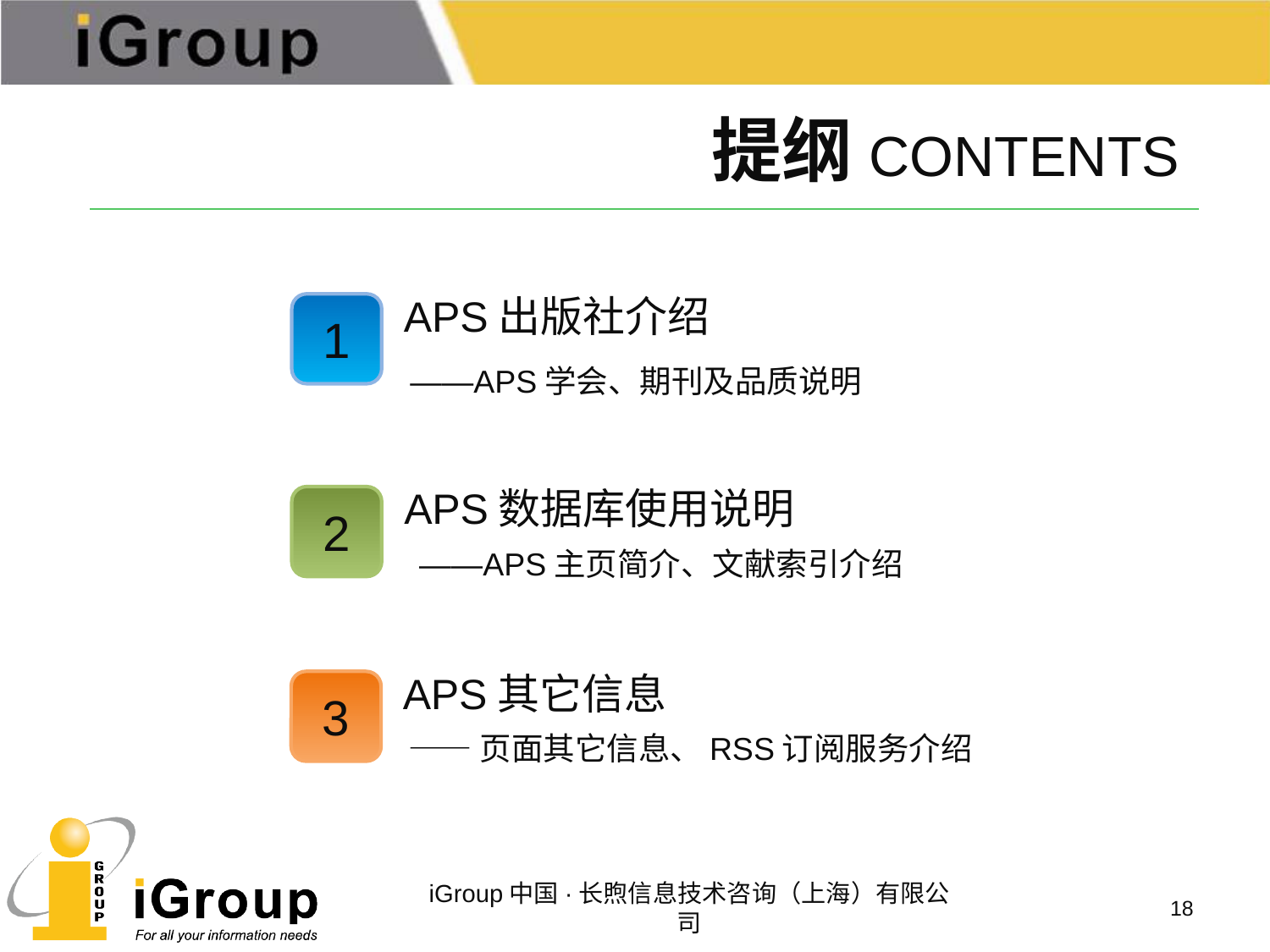

提纲CONTENTS
APS出版社介绍
1
——APS学会、期刊及品质说明
APS数据库使用说明
2
 ——APS主页简介、文献索引介绍
APS其它信息
3
 ——页面其它信息、RSS订阅服务介绍
iGroup中国·长煦信息技术咨询（上海）有限公司
18